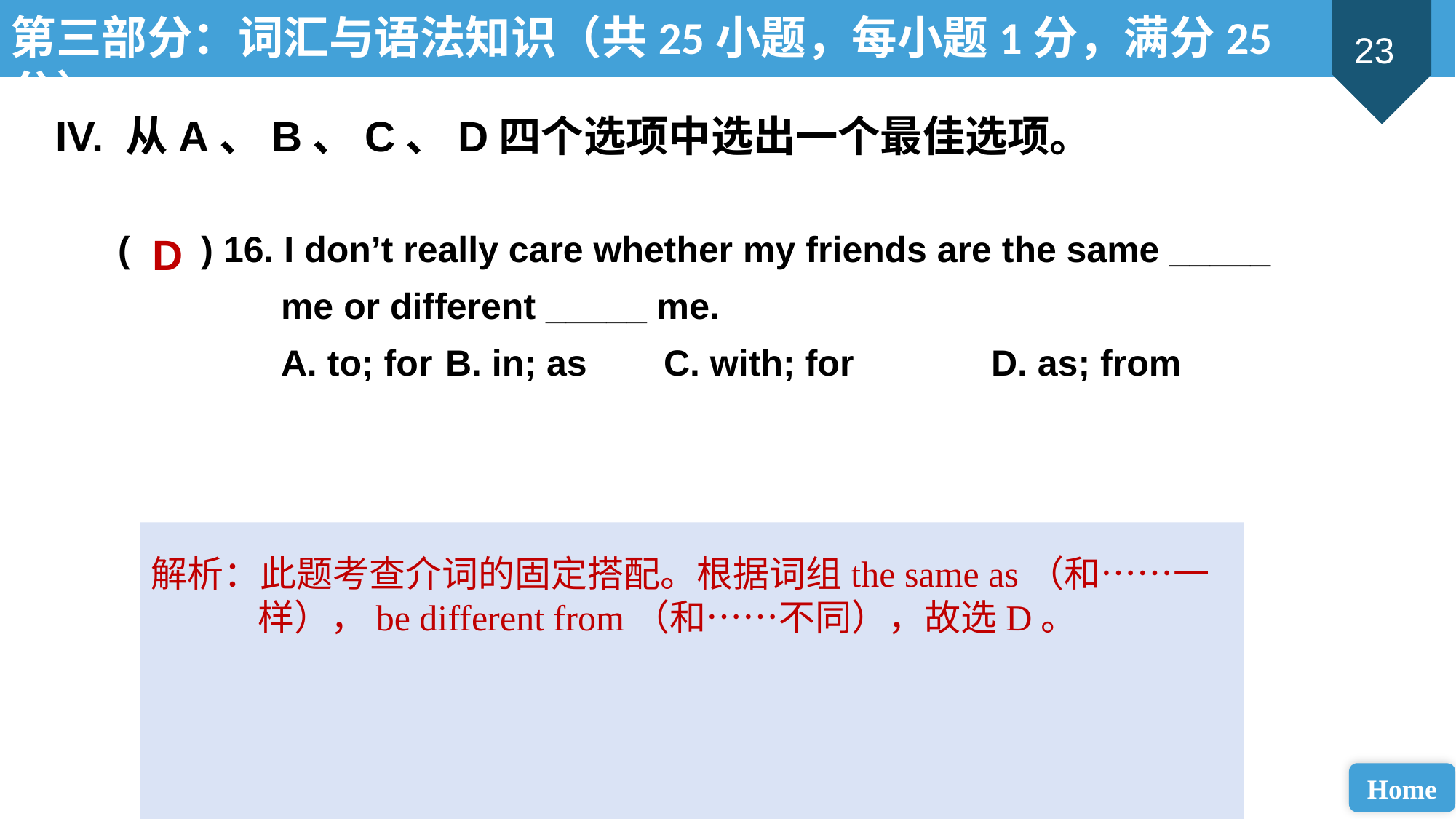

第三部分：词汇与语法知识（共25小题，每小题1分，满分25分）
IV. 从A、B、C、D四个选项中选出一个最佳选项。
(       ) 16. I don’t really care whether my friends are the same _____
                me or different _____ me.
                A. to; for 	B. in; as 	C. with; for 		D. as; from
D

解析：此题考查介词的固定搭配。根据词组the same as（和……一样），be different from（和……不同），故选D。